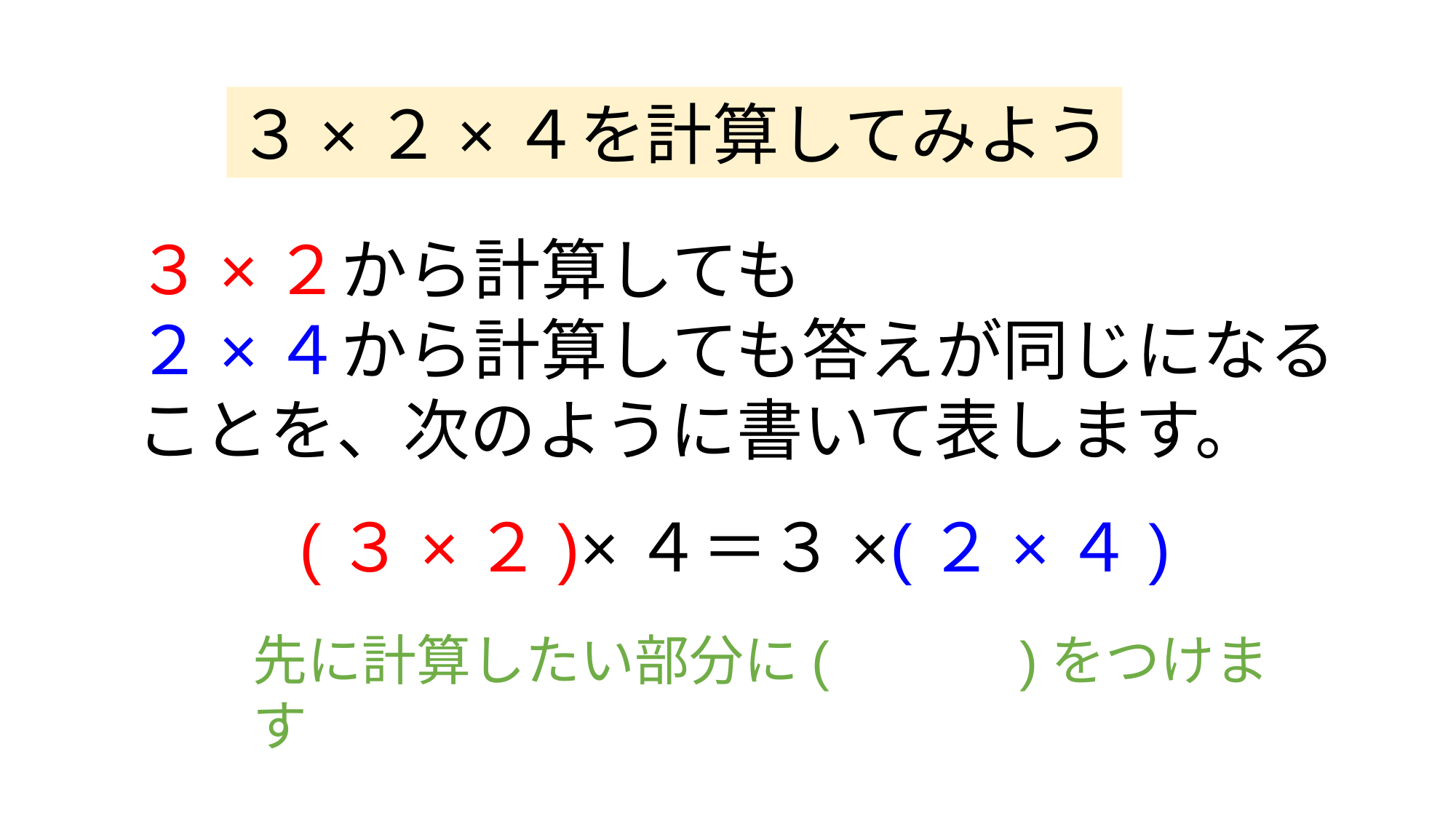

３×２×４を計算してみよう
３×２から計算しても
２×４から計算しても答えが同じになることを、次のように書いて表します。
(３×２)×４＝３×(２×４)
先に計算したい部分に(　　　)をつけます